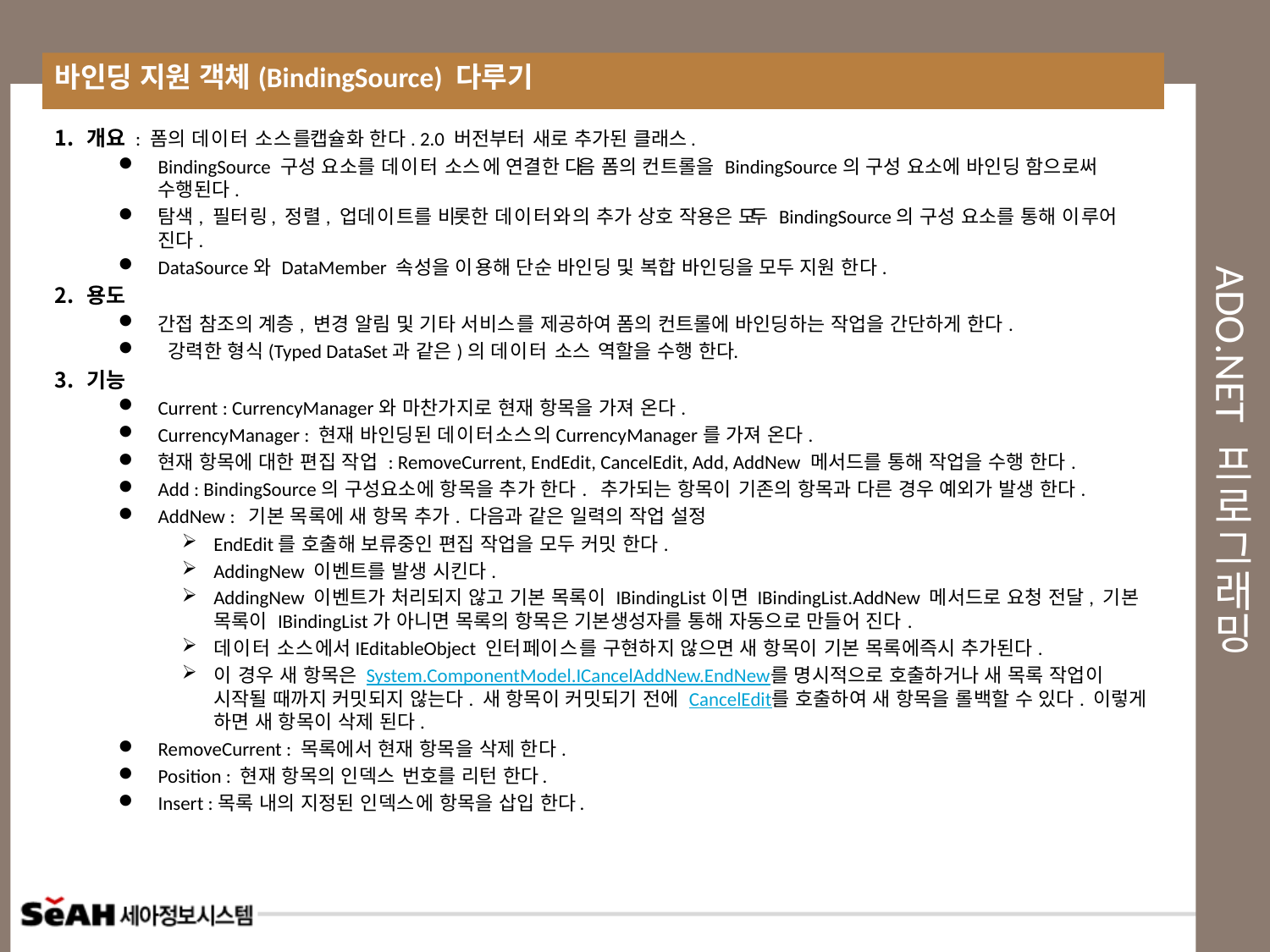

바인딩 지원 객체(BindingSource) 다루기
# Ado.net 프로그래밍
개요 : 폼의 데이터 소스를 캡슐화 한다. 2.0 버전부터 새로 추가된 클래스.
BindingSource 구성 요소를 데이터 소스에 연결한 다음 폼의 컨트롤을 BindingSource의 구성 요소에 바인딩 함으로써 수행된다.
탐색, 필터링, 정렬, 업데이트를 비롯한 데이터와의 추가 상호 작용은 모두 BindingSource의 구성 요소를 통해 이루어 진다.
DataSource와 DataMember 속성을 이용해 단순 바인딩 및 복합 바인딩을 모두 지원 한다.
용도
간접 참조의 계층, 변경 알림 및 기타 서비스를 제공하여 폼의 컨트롤에 바인딩하는 작업을 간단하게 한다.
 강력한 형식(Typed DataSet과 같은)의 데이터 소스 역할을 수행 한다.
기능
Current : CurrencyManager와 마찬가지로 현재 항목을 가져 온다.
CurrencyManager : 현재 바인딩된 데이터소스의 CurrencyManager를 가져 온다.
현재 항목에 대한 편집 작업 : RemoveCurrent, EndEdit, CancelEdit, Add, AddNew 메서드를 통해 작업을 수행 한다.
Add : BindingSource의 구성요소에 항목을 추가 한다.  추가되는 항목이 기존의 항목과 다른 경우 예외가 발생 한다.
AddNew :  기본 목록에 새 항목 추가. 다음과 같은 일력의 작업 설정
EndEdit를 호출해 보류중인 편집 작업을 모두 커밋 한다.
AddingNew 이벤트를 발생 시킨다.
AddingNew 이벤트가 처리되지 않고 기본 목록이 IBindingList이면 IBindingList.AddNew 메서드로 요청 전달, 기본 목록이 IBindingList가 아니면 목록의 항목은 기본생성자를 통해 자동으로 만들어 진다.
데이터 소스에서 IEditableObject 인터페이스를 구현하지 않으면 새 항목이 기본 목록에 즉시 추가된다.
이 경우 새 항목은 System.ComponentModel.ICancelAddNew.EndNew를 명시적으로 호출하거나 새 목록 작업이 시작될 때까지 커밋되지 않는다. 새 항목이 커밋되기 전에 CancelEdit를 호출하여 새 항목을 롤백할 수 있다. 이렇게 하면 새 항목이 삭제 된다.
RemoveCurrent : 목록에서 현재 항목을 삭제 한다.
Position : 현재 항목의 인덱스 번호를 리턴 한다.
Insert :목록 내의 지정된 인덱스에 항목을 삽입 한다.